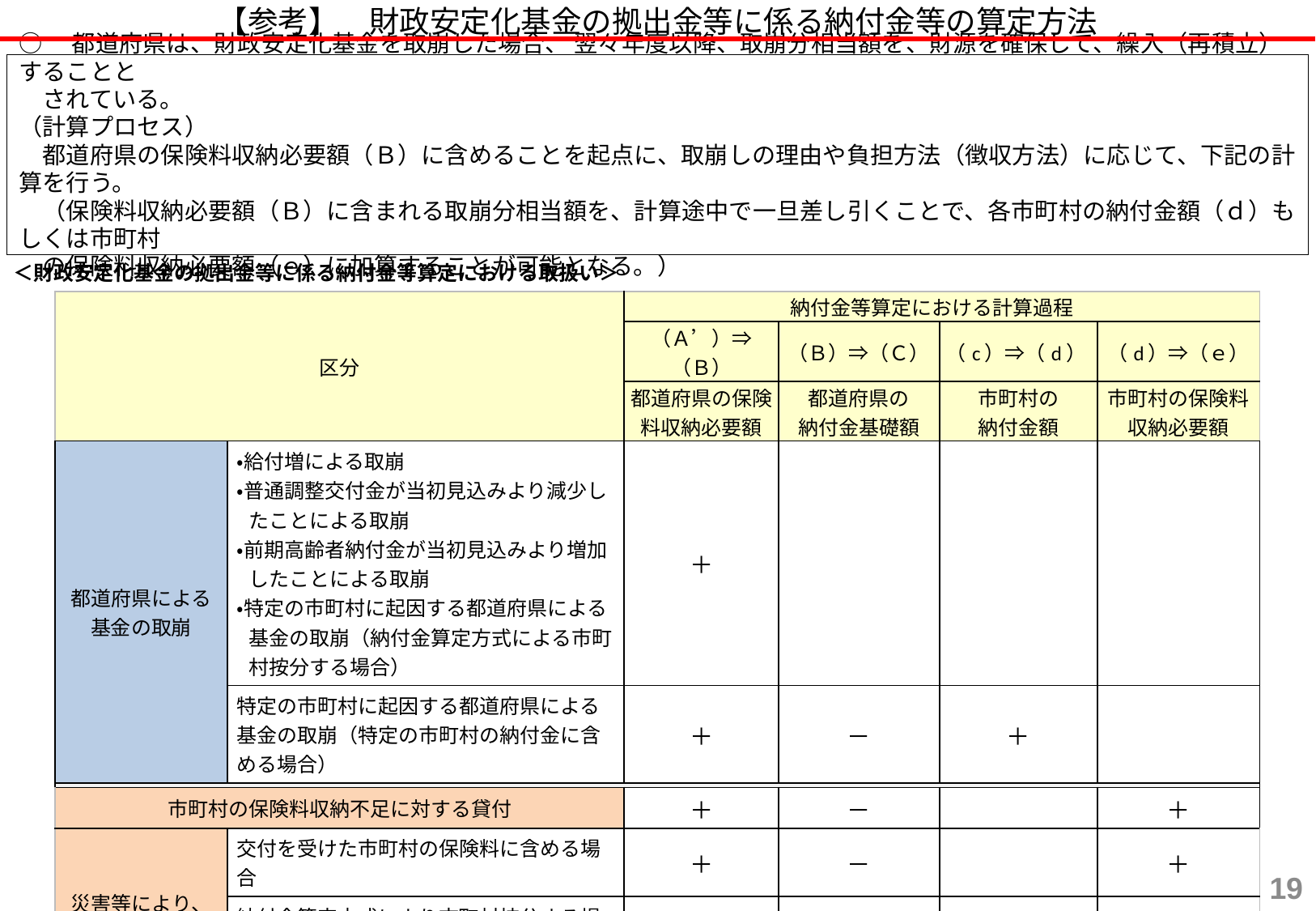

【参考】　財政安定化基金の拠出金等に係る納付金等の算定方法
○　都道府県は、財政安定化基金を取崩した場合、 翌々年度以降、取崩分相当額を、財源を確保して、繰入（再積立）することと
　されている。
（計算プロセス）
　都道府県の保険料収納必要額（Ｂ）に含めることを起点に、取崩しの理由や負担方法（徴収方法）に応じて、下記の計算を行う。
　（保険料収納必要額（Ｂ）に含まれる取崩分相当額を、計算途中で一旦差し引くことで、各市町村の納付金額（ｄ）もしくは市町村
　の保険料収納必要額（ｅ）に加算することが可能となる。）
＜財政安定化基金の拠出金等に係る納付金等算定における取扱い＞
| 区分 |  | 納付金等算定における計算過程 |  |  |  |
| --- | --- | --- | --- | --- | --- |
|  |  | （Ａ’）⇒（Ｂ） | （Ｂ）⇒（Ｃ） | （c）⇒（d） | （d）⇒（ｅ） |
|  |  | 都道府県の保険料収納必要額 | 都道府県の 納付金基礎額 | 市町村の 納付金額 | 市町村の保険料収納必要額 |
| 都道府県による 基金の取崩 | ・給付増による取崩 ・普通調整交付金が当初見込みより減少したことによる取崩 ・前期高齢者納付金が当初見込みより増加したことによる取崩 ・特定の市町村に起因する都道府県による基金の取崩（納付金算定方式による市町村按分する場合） | ＋ |  |  |  |
|  | 特定の市町村に起因する都道府県による基金の取崩（特定の市町村の納付金に含める場合） | ＋ | － | ＋ |  |
|  |  |  |  |  |  |
| 市町村の保険料収納不足に対する貸付 |  | ＋ | － |  | ＋ |
| 災害等により、 市町村の保険料収納不足に 対する交付 | 交付を受けた市町村の保険料に含める場合 | ＋ | － |  | ＋ |
|  | 納付金算定方式により市町村按分する場合 （保険料を統一する場合は、この按分方式を用いる想定） | ＋ |  | － | ＋ |
|  | 特定の市町村で被保険者数按分する場合 | ＋ |  | － | ＋ |
19